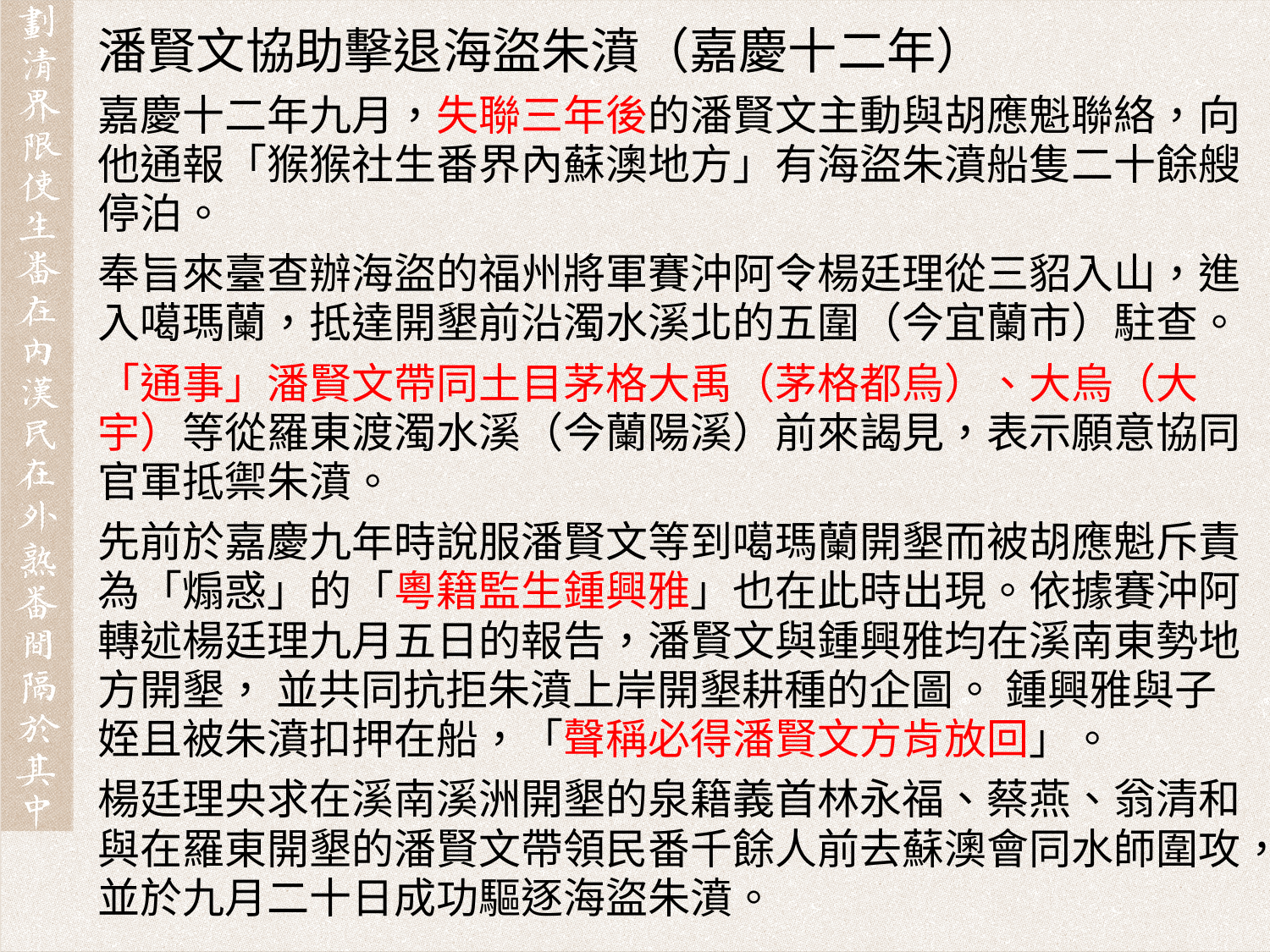

潘賢文協助擊退海盜朱濆（嘉慶十二年）
嘉慶十二年九月，失聯三年後的潘賢文主動與胡應魁聯絡，向他通報「猴猴社生番界內蘇澳地方」有海盜朱濆船隻二十餘艘停泊。
奉旨來臺查辦海盜的福州將軍賽沖阿令楊廷理從三貂入山，進入噶瑪蘭，抵達開墾前沿濁水溪北的五圍（今宜蘭市）駐查。
「通事」潘賢文帶同土目茅格大禹（茅格都烏）、大烏（大宇）等從羅東渡濁水溪（今蘭陽溪）前來謁見，表示願意協同官軍抵禦朱濆。
先前於嘉慶九年時說服潘賢文等到噶瑪蘭開墾而被胡應魁斥責為「煽惑」的「粵籍監生鍾興雅」也在此時出現。依據賽沖阿轉述楊廷理九月五日的報告，潘賢文與鍾興雅均在溪南東勢地方開墾， 並共同抗拒朱濆上岸開墾耕種的企圖。 鍾興雅與子姪且被朱濆扣押在船，「聲稱必得潘賢文方肯放回」。
楊廷理央求在溪南溪洲開墾的泉籍義首林永福、蔡燕、翁清和與在羅東開墾的潘賢文帶領民番千餘人前去蘇澳會同水師圍攻，並於九月二十日成功驅逐海盜朱濆。